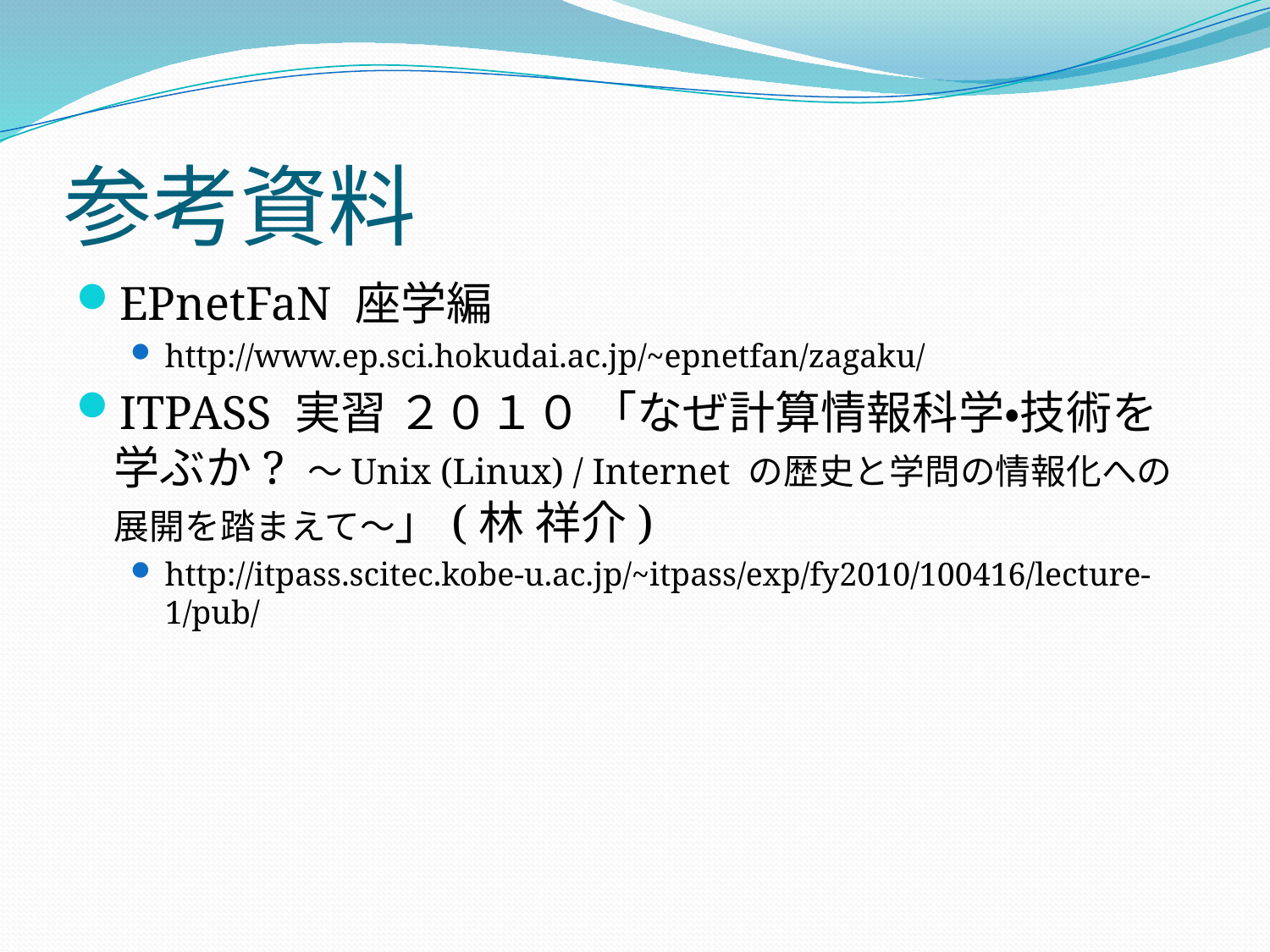

# 参考資料
EPnetFaN 座学編
http://www.ep.sci.hokudai.ac.jp/~epnetfan/zagaku/
ITPASS 実習 ２０１０ 「なぜ計算情報科学・技術を学ぶか? ～Unix (Linux) / Internet の歴史と学問の情報化への展開を踏まえて～」(林 祥介)
http://itpass.scitec.kobe-u.ac.jp/~itpass/exp/fy2010/100416/lecture-1/pub/